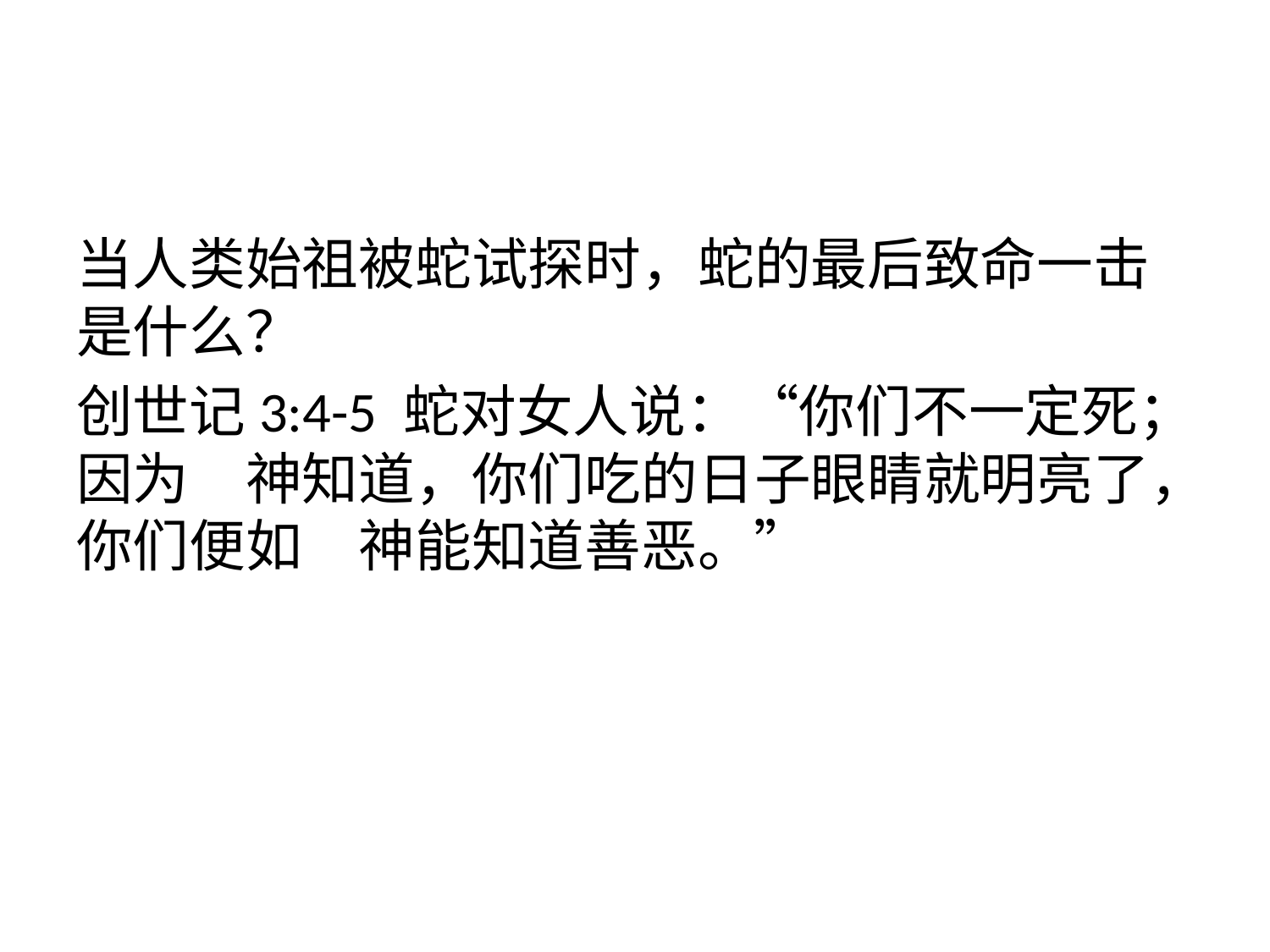

#
当人类始祖被蛇试探时，蛇的最后致命一击是什么？
创世记3:4-5 蛇对女人说：“你们不一定死；因为　神知道，你们吃的日子眼睛就明亮了，你们便如　神能知道善恶。”